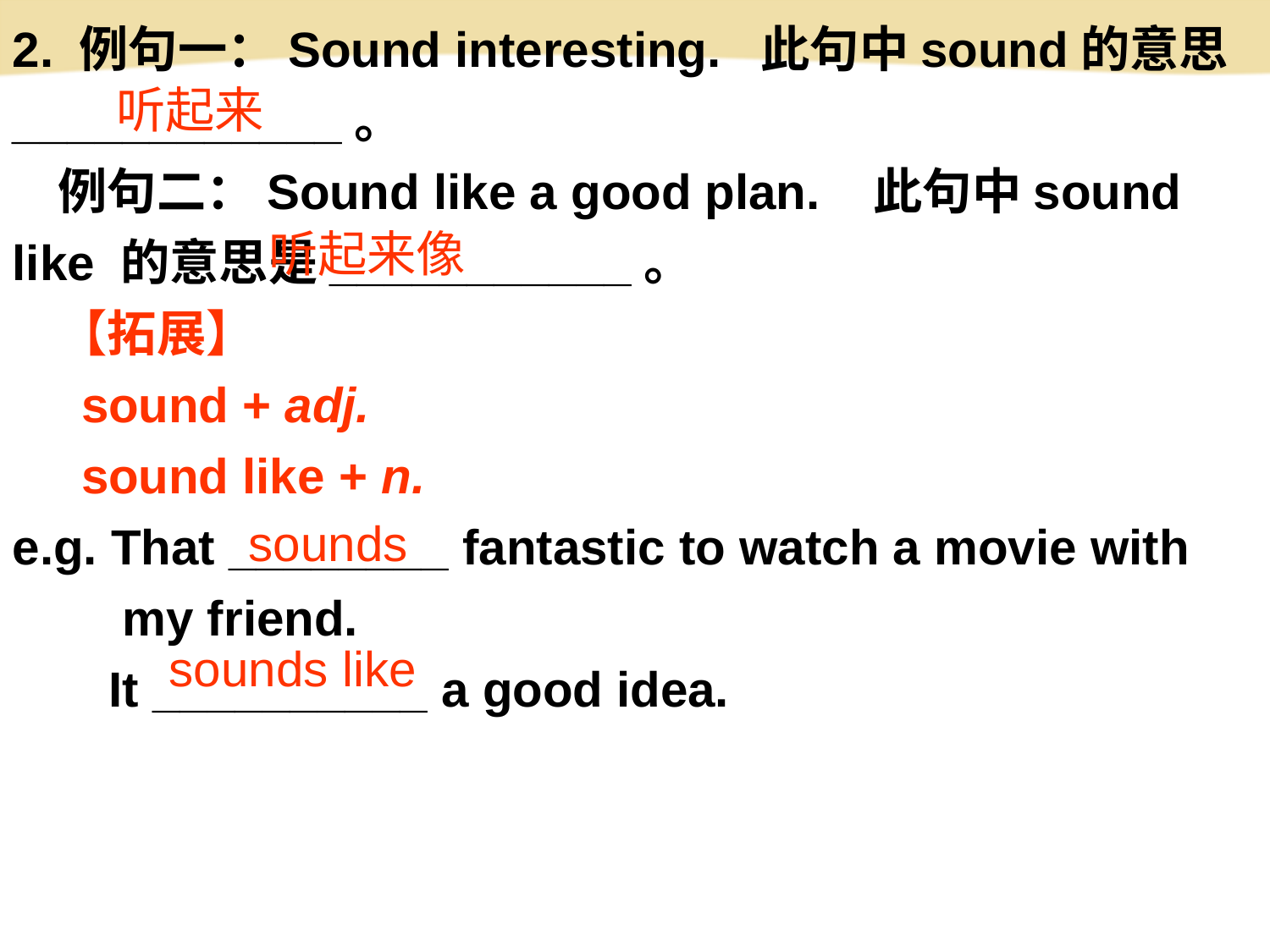

2. 例句一：Sound interesting.  此句中sound的意思  ____________。
   例句二：Sound like a good plan.   此句中sound like 的意思是___________。
   【拓展】
     sound + adj.
     sound like + n.
e.g. That ________ fantastic to watch a movie with
        my friend.
       It __________ a good idea.

 听起来
 听起来像
 sounds
 sounds like